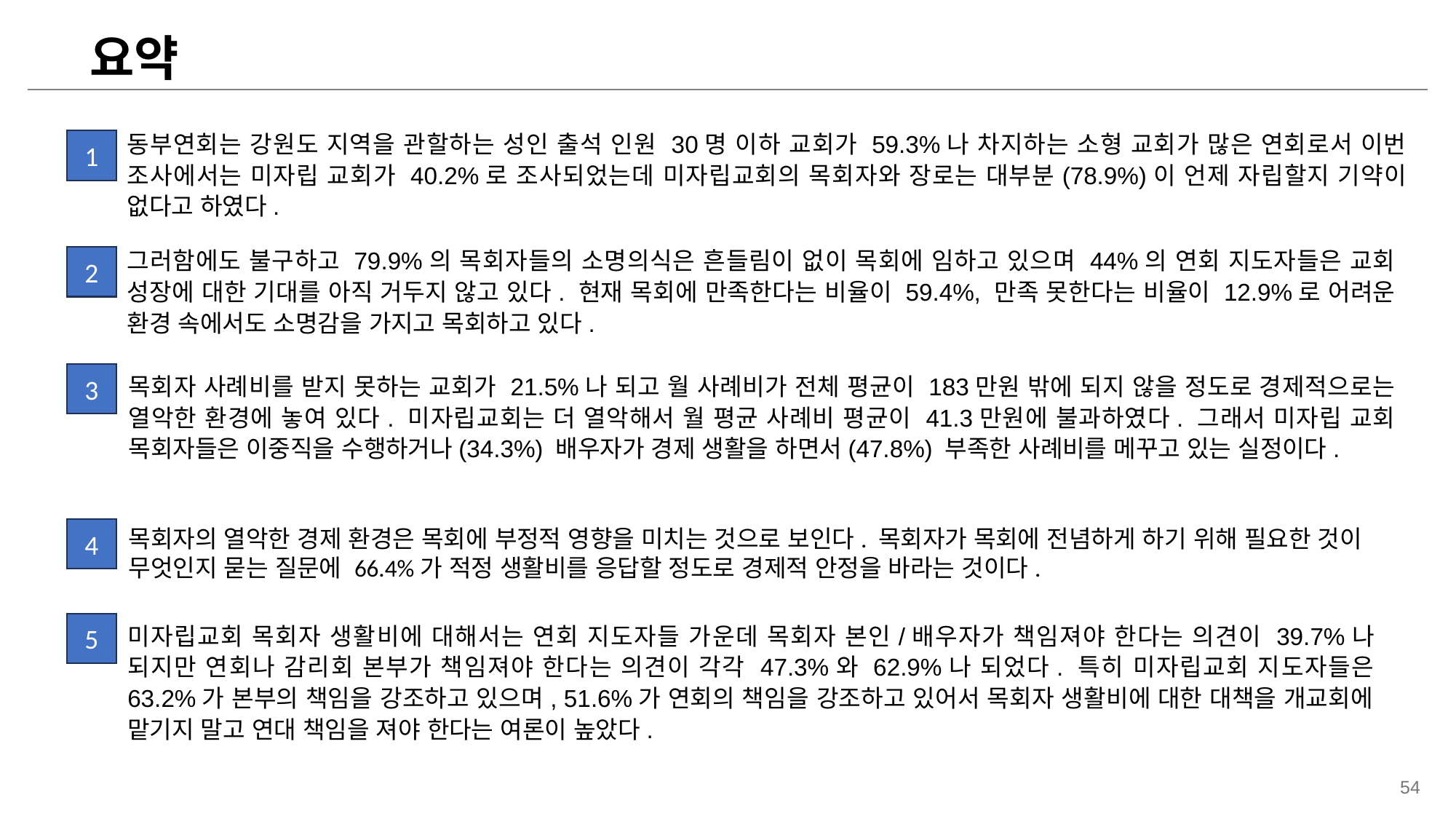

요약
동부연회는 강원도 지역을 관할하는 성인 출석 인원 30명 이하 교회가 59.3%나 차지하는 소형 교회가 많은 연회로서 이번 조사에서는 미자립 교회가 40.2%로 조사되었는데 미자립교회의 목회자와 장로는 대부분(78.9%)이 언제 자립할지 기약이 없다고 하였다.
1
그러함에도 불구하고 79.9%의 목회자들의 소명의식은 흔들림이 없이 목회에 임하고 있으며 44%의 연회 지도자들은 교회 성장에 대한 기대를 아직 거두지 않고 있다. 현재 목회에 만족한다는 비율이 59.4%, 만족 못한다는 비율이 12.9%로 어려운 환경 속에서도 소명감을 가지고 목회하고 있다.
2
3
목회자 사례비를 받지 못하는 교회가 21.5%나 되고 월 사례비가 전체 평균이 183만원 밖에 되지 않을 정도로 경제적으로는 열악한 환경에 놓여 있다. 미자립교회는 더 열악해서 월 평균 사례비 평균이 41.3만원에 불과하였다. 그래서 미자립 교회 목회자들은 이중직을 수행하거나(34.3%) 배우자가 경제 생활을 하면서(47.8%) 부족한 사례비를 메꾸고 있는 실정이다.
목회자의 열악한 경제 환경은 목회에 부정적 영향을 미치는 것으로 보인다. 목회자가 목회에 전념하게 하기 위해 필요한 것이 무엇인지 묻는 질문에 66.4%가 적정 생활비를 응답할 정도로 경제적 안정을 바라는 것이다.
4
5
미자립교회 목회자 생활비에 대해서는 연회 지도자들 가운데 목회자 본인/배우자가 책임져야 한다는 의견이 39.7%나 되지만 연회나 감리회 본부가 책임져야 한다는 의견이 각각 47.3%와 62.9%나 되었다. 특히 미자립교회 지도자들은 63.2%가 본부의 책임을 강조하고 있으며, 51.6%가 연회의 책임을 강조하고 있어서 목회자 생활비에 대한 대책을 개교회에 맡기지 말고 연대 책임을 져야 한다는 여론이 높았다.